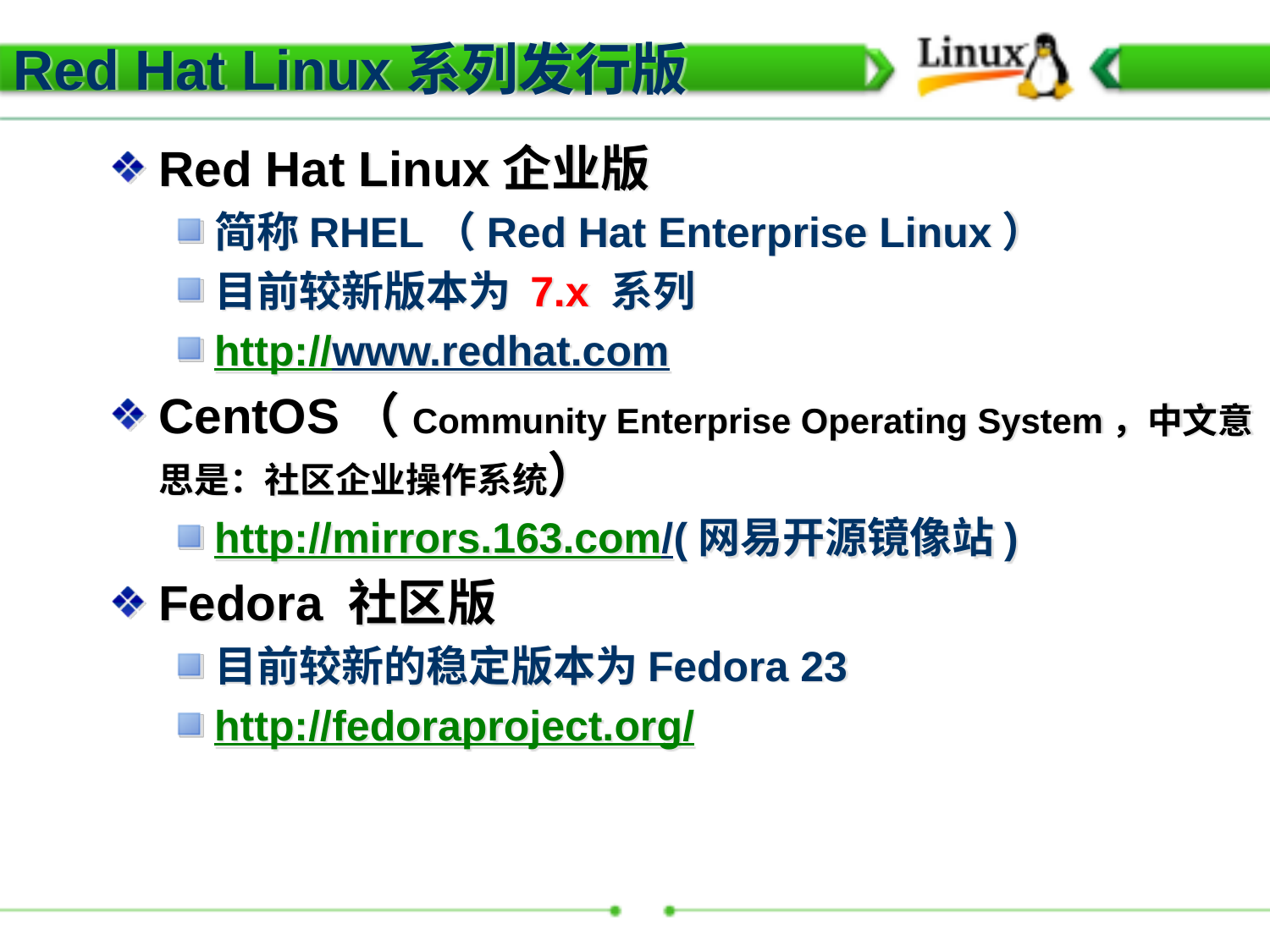

Red Hat Linux系列发行版
Red Hat Linux企业版
简称RHEL（Red Hat Enterprise Linux）
目前较新版本为 7.x 系列
http://www.redhat.com
CentOS（Community Enterprise Operating System，中文意思是：社区企业操作系统）
http://mirrors.163.com/(网易开源镜像站)
Fedora 社区版
目前较新的稳定版本为Fedora 23
http://fedoraproject.org/

11